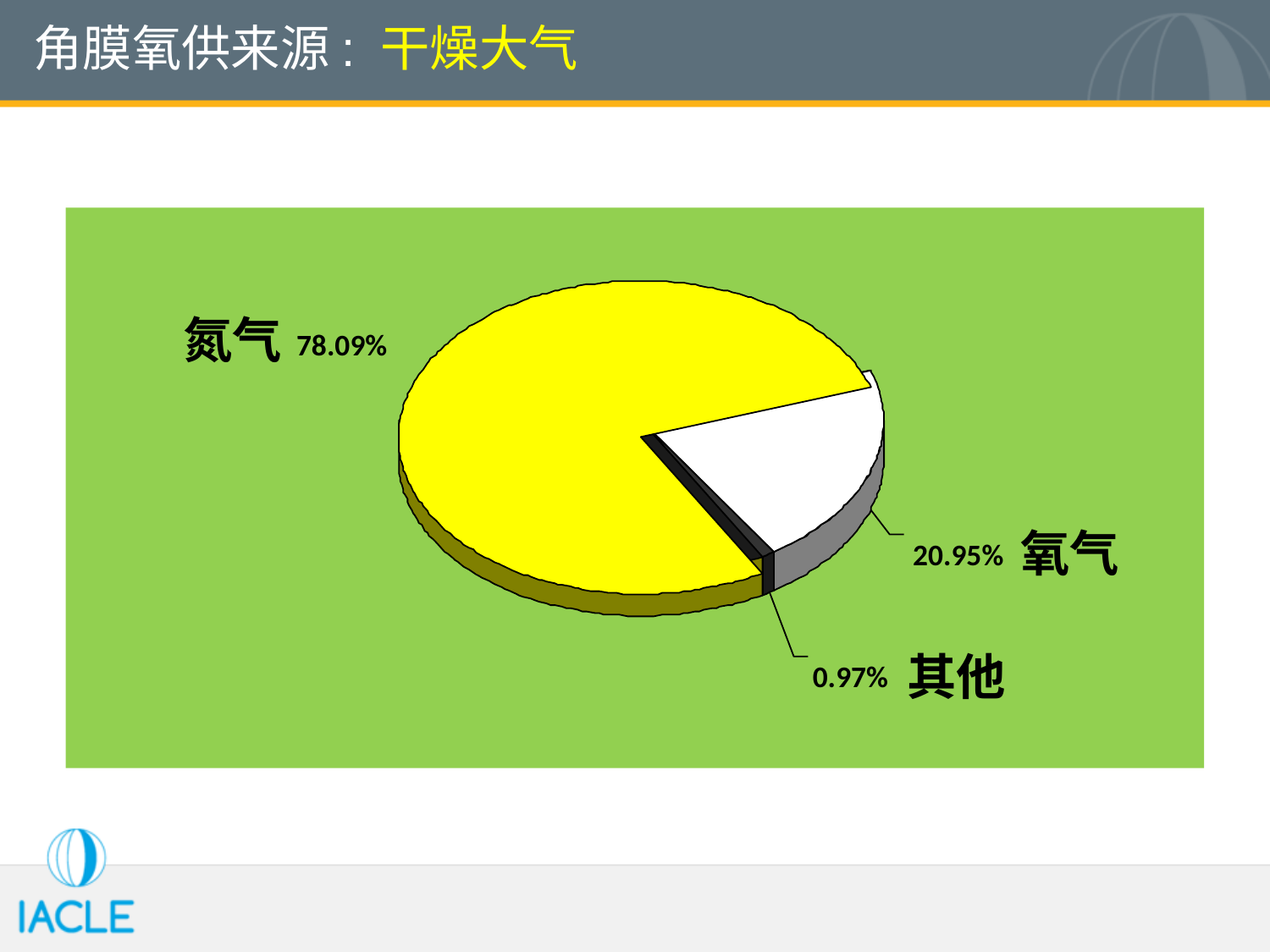

角膜氧供来源: 干燥大气

氮气
78.09%

氧气
20.95%

其他
0.97%